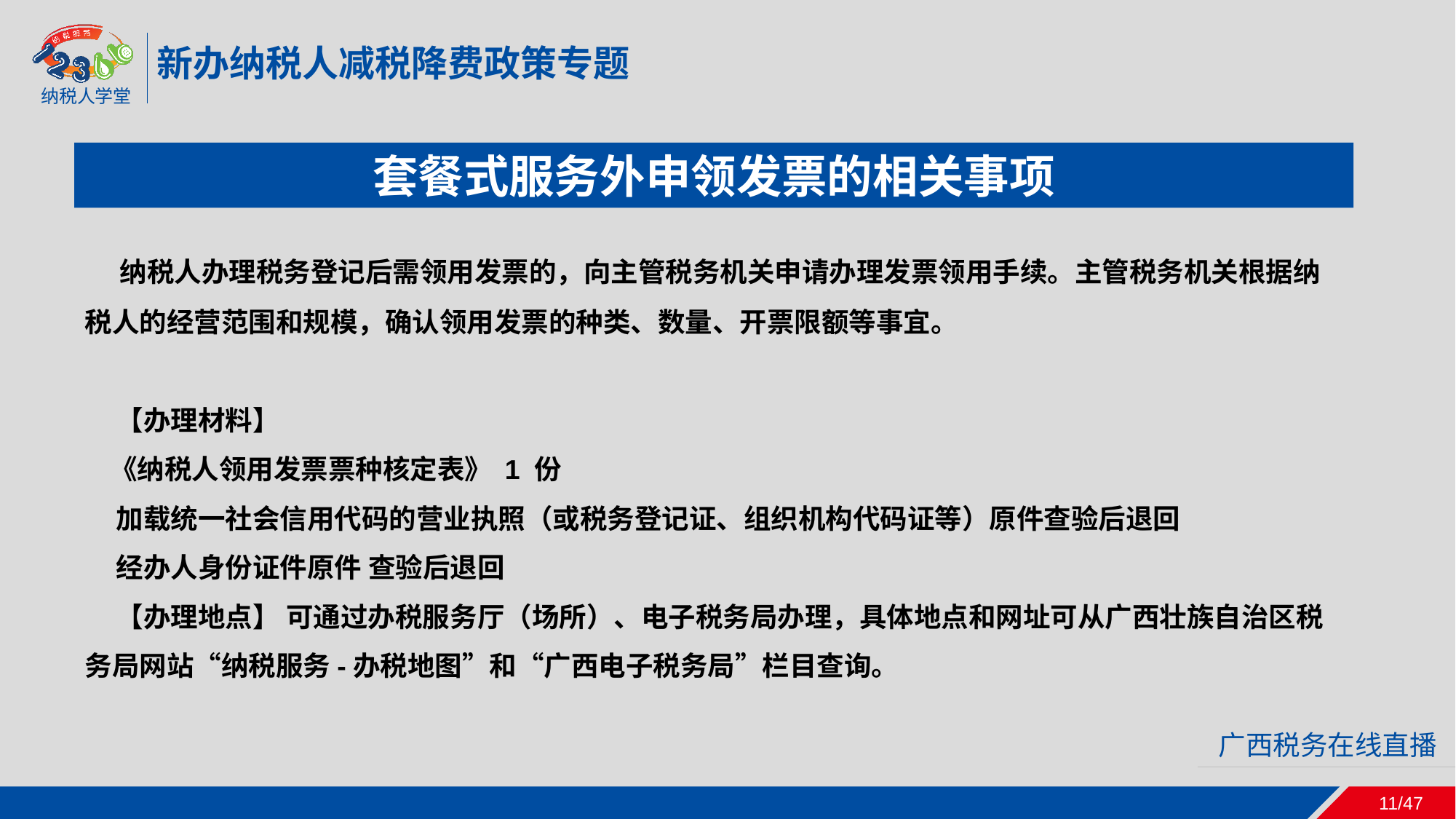

新办纳税人减税降费政策专题
套餐式服务外申领发票的相关事项
    纳税人办理税务登记后需领用发票的，向主管税务机关申请办理发票领用手续。主管税务机关根据纳税人的经营范围和规模，确认领用发票的种类、数量、开票限额等事宜。

    【办理材料】
   《纳税人领用发票票种核定表》 1 份
    加载统一社会信用代码的营业执照（或税务登记证、组织机构代码证等）原件查验后退回
    经办人身份证件原件 查验后退回
    【办理地点】 可通过办税服务厅（场所）、电子税务局办理，具体地点和网址可从广西壮族自治区税务局网站“纳税服务-办税地图”和“广西电子税务局”栏目查询。